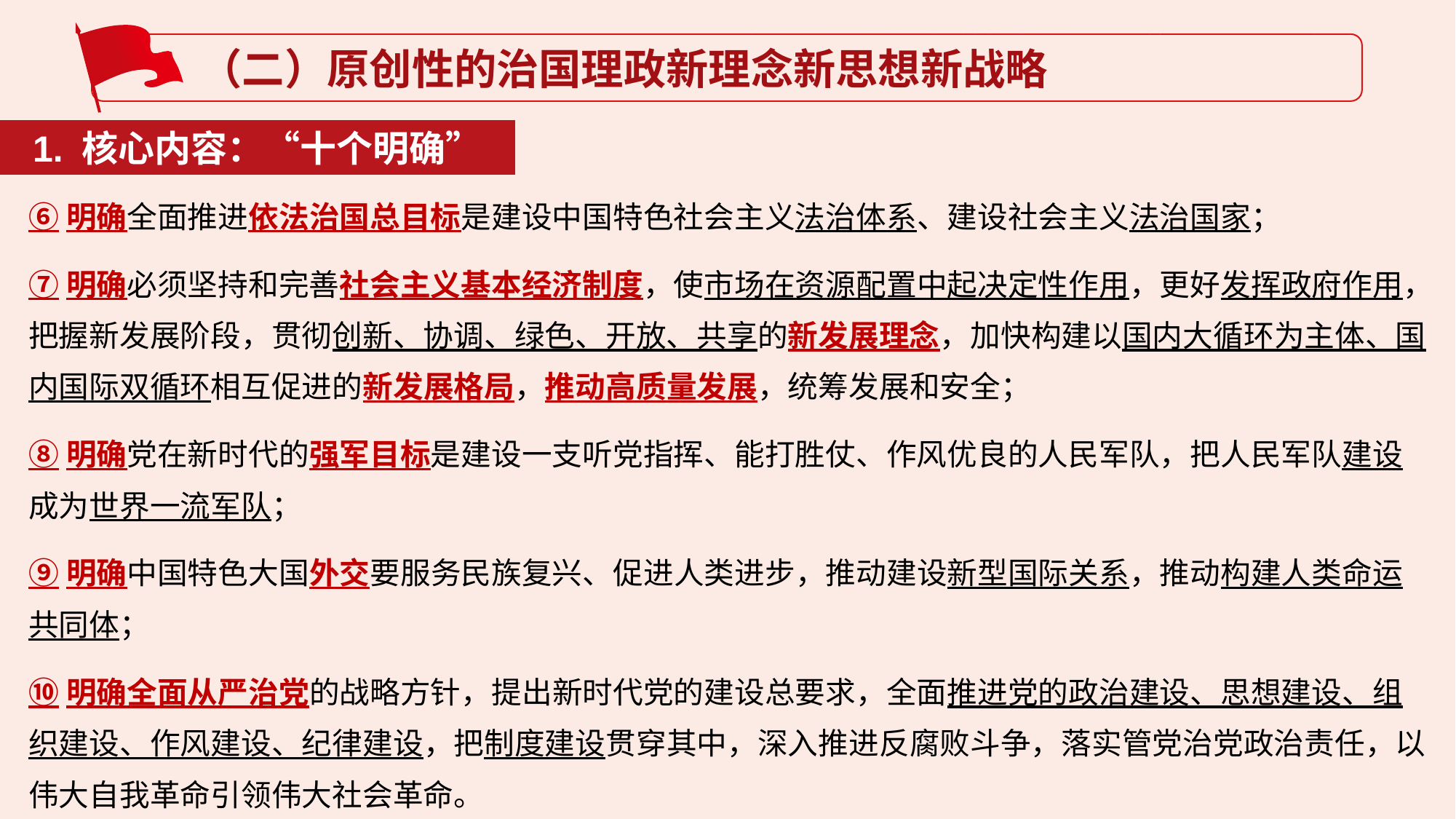

聿见思政统编新教材教学网 www.yjsz2020.cn 原创作品
（二）原创性的治国理政新理念新思想新战略
1. 核心内容：“十个明确”
⑥明确全面推进依法治国总目标是建设中国特色社会主义法治体系、建设社会主义法治国家；

⑦明确必须坚持和完善社会主义基本经济制度，使市场在资源配置中起决定性作用，更好发挥政府作用，把握新发展阶段，贯彻创新、协调、绿色、开放、共享的新发展理念，加快构建以国内大循环为主体、国内国际双循环相互促进的新发展格局，推动高质量发展，统筹发展和安全；

⑧明确党在新时代的强军目标是建设一支听党指挥、能打胜仗、作风优良的人民军队，把人民军队建设成为世界一流军队；

⑨明确中国特色大国外交要服务民族复兴、促进人类进步，推动建设新型国际关系，推动构建人类命运共同体；

⑩明确全面从严治党的战略方针，提出新时代党的建设总要求，全面推进党的政治建设、思想建设、组织建设、作风建设、纪律建设，把制度建设贯穿其中，深入推进反腐败斗争，落实管党治党政治责任，以伟大自我革命引领伟大社会革命。